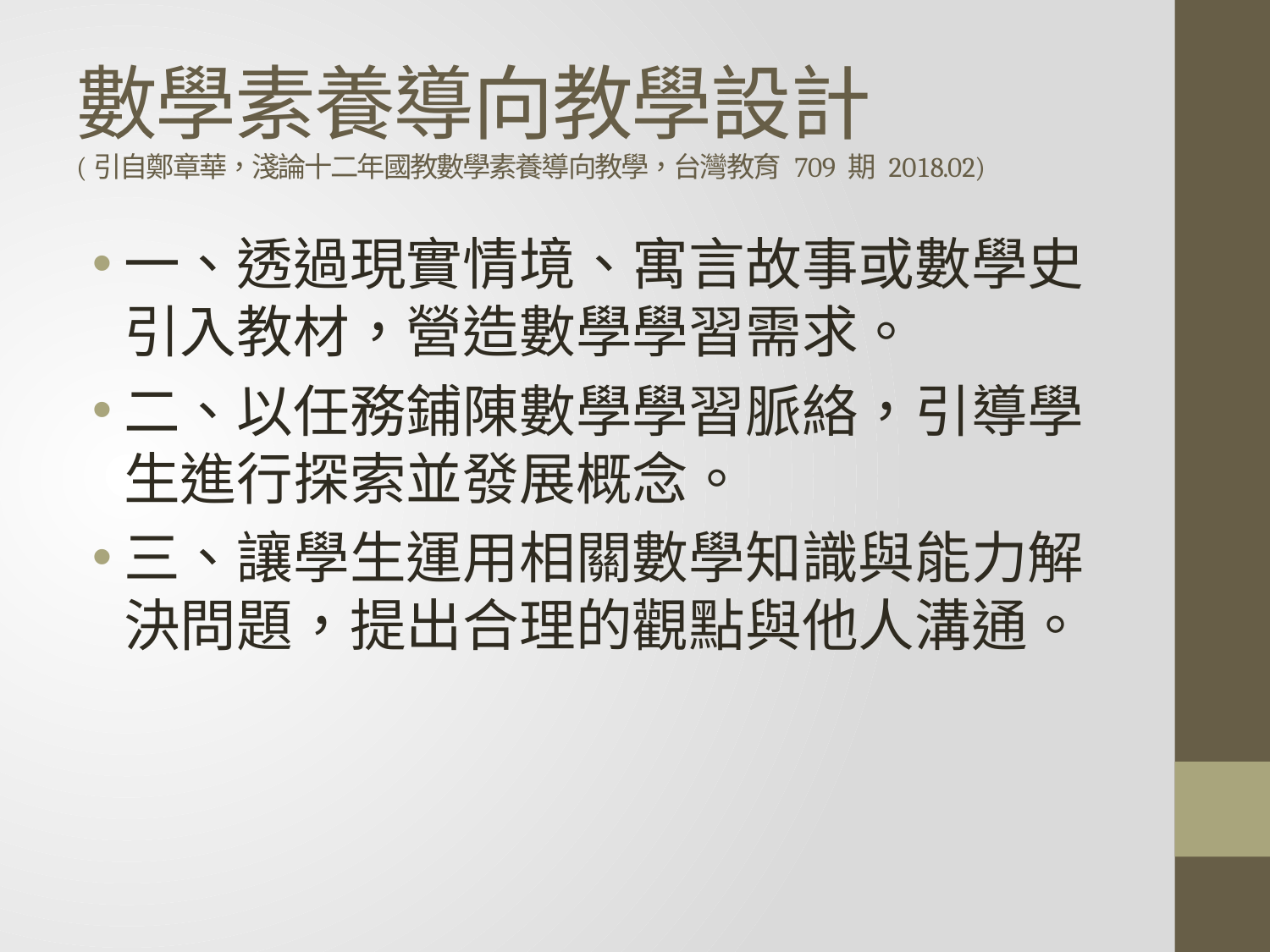

# 數學素養導向教學設計 (引自鄭章華，淺論十二年國教數學素養導向教學，台灣教育 709 期 2018.02)
一、透過現實情境、寓言故事或數學史引入教材，營造數學學習需求。
二、以任務鋪陳數學學習脈絡，引導學生進行探索並發展概念。
三、讓學生運用相關數學知識與能力解決問題，提出合理的觀點與他人溝通。